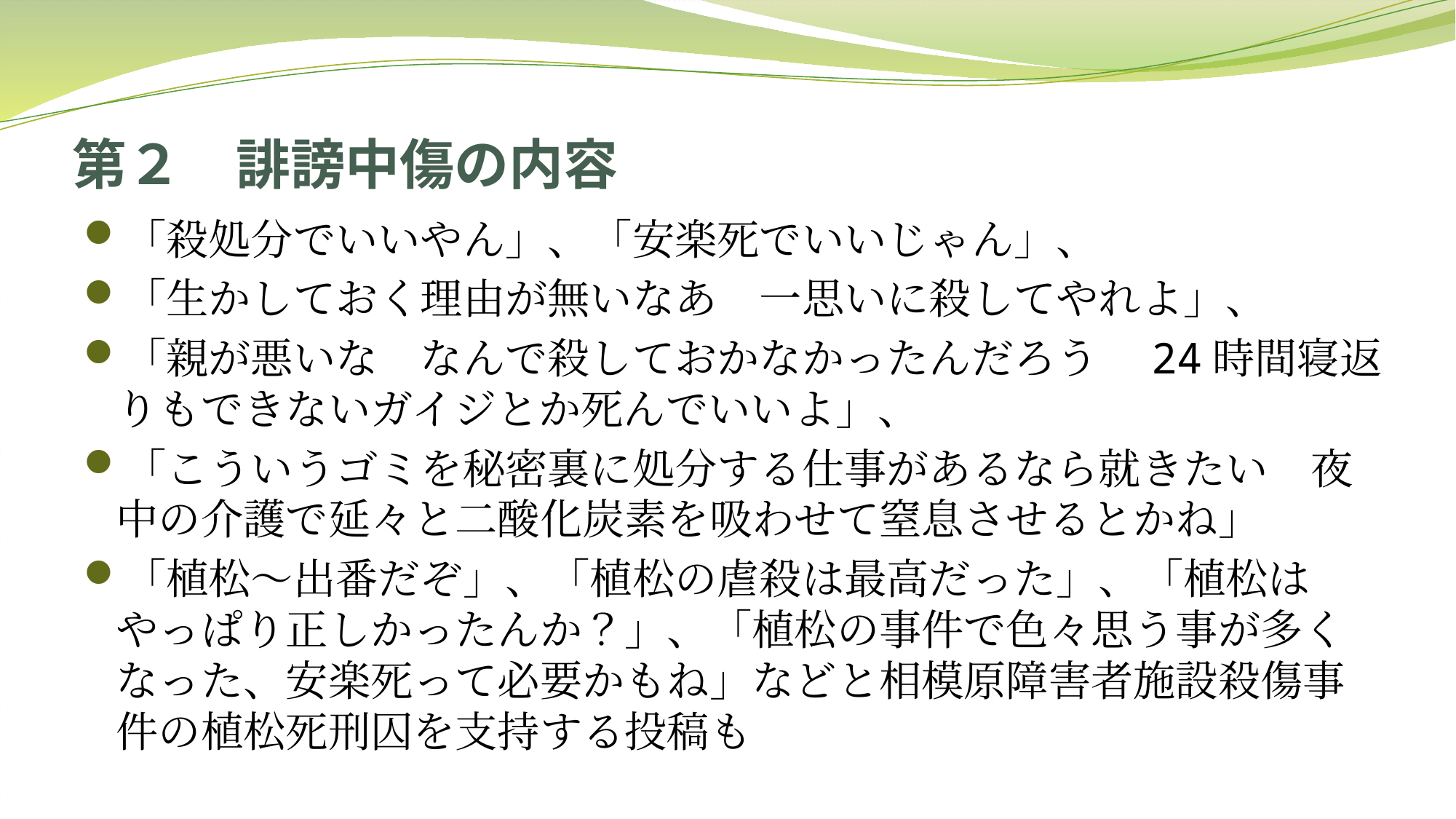

# 第２　誹謗中傷の内容
「殺処分でいいやん」、「安楽死でいいじゃん」、
「生かしておく理由が無いなあ　一思いに殺してやれよ」、
「親が悪いな　なんで殺しておかなかったんだろう　24時間寝返りもできないガイジとか死んでいいよ」、
「こういうゴミを秘密裏に処分する仕事があるなら就きたい　夜中の介護で延々と二酸化炭素を吸わせて窒息させるとかね」
「植松～出番だぞ」、「植松の虐殺は最高だった」、「植松はやっぱり正しかったんか？」、「植松の事件で色々思う事が多くなった、安楽死って必要かもね」などと相模原障害者施設殺傷事件の植松死刑囚を支持する投稿も